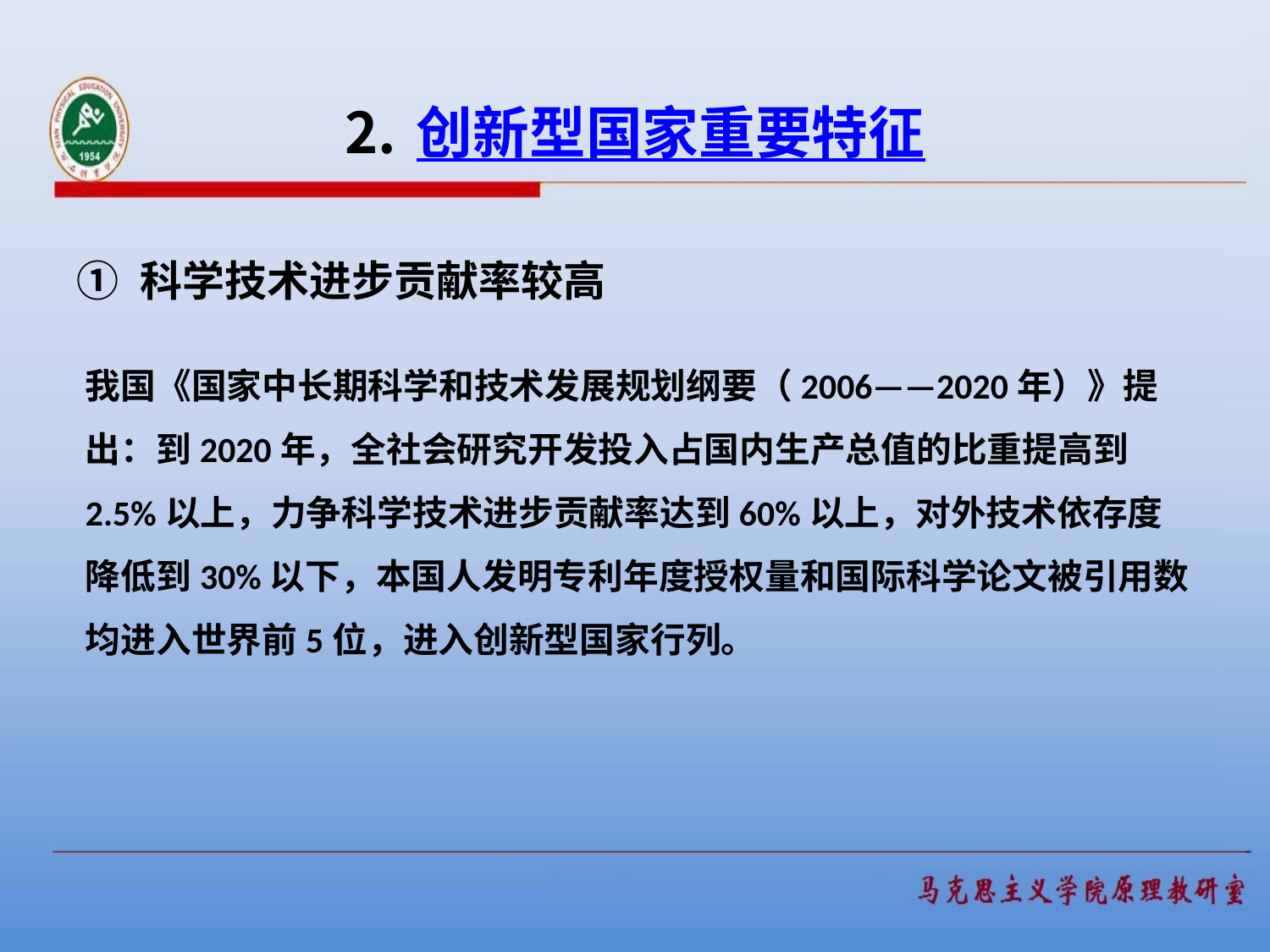

# 创新型国家重要特征
科学技术进步贡献率较高
R&D（研究与开发）投入占GDP（国内生产总值）的比例较高
对外技术依存度较低
自主创新能力较强
我国《国家中长期科学和技术发展规划纲要（2006——2020年）》提出：到2020年，全社会研究开发投入占国内生产总值的比重提高到2.5%以上，力争科学技术进步贡献率达到60%以上，对外技术依存度降低到30%以下，本国人发明专利年度授权量和国际科学论文被引用数均进入世界前5位，进入创新型国家行列。